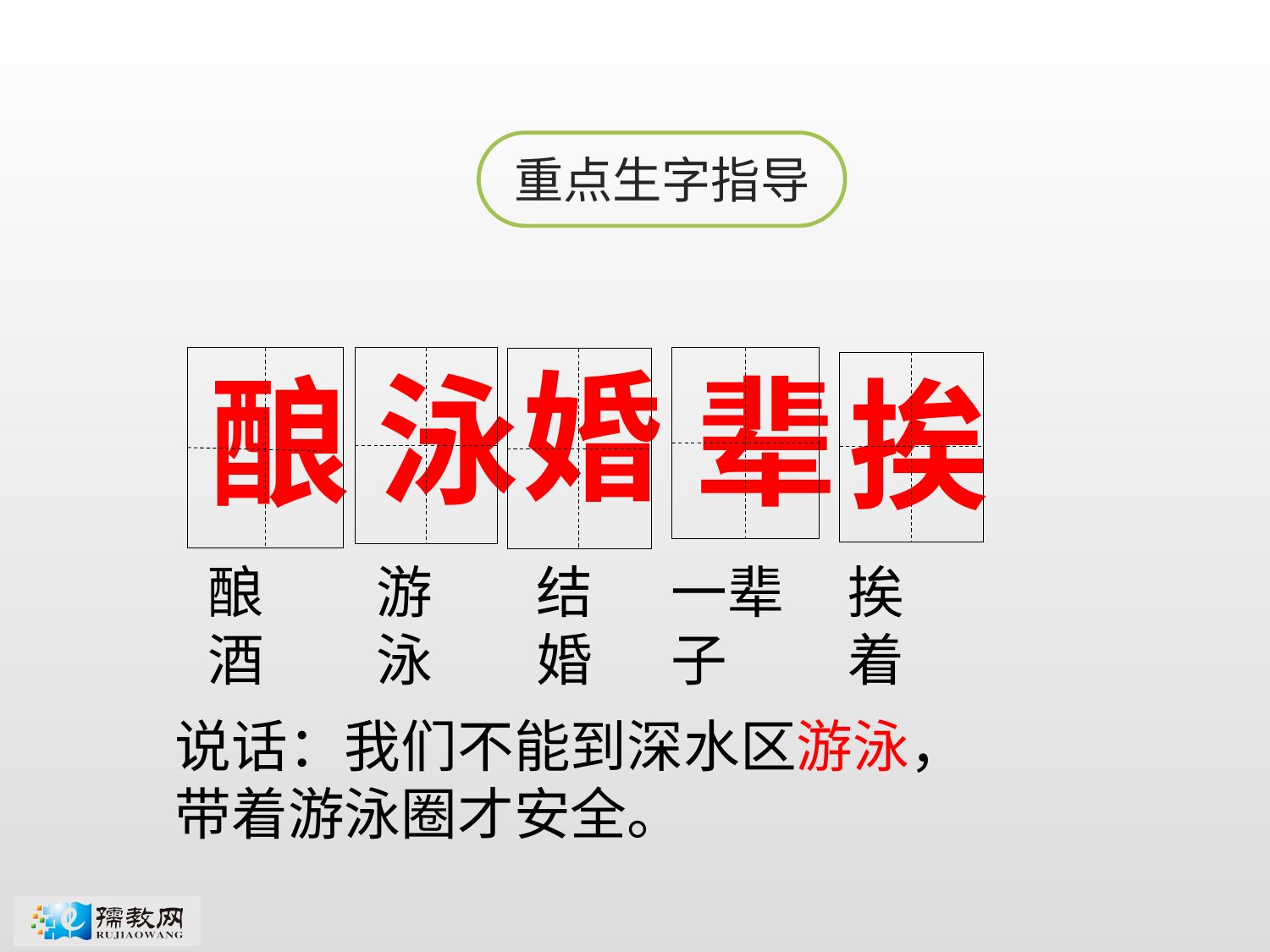

重点生字指导
婚
泳

辈

酿

挨

酿酒
游泳
结婚
一辈子
挨着
说话：我们不能到深水区游泳，带着游泳圈才安全。